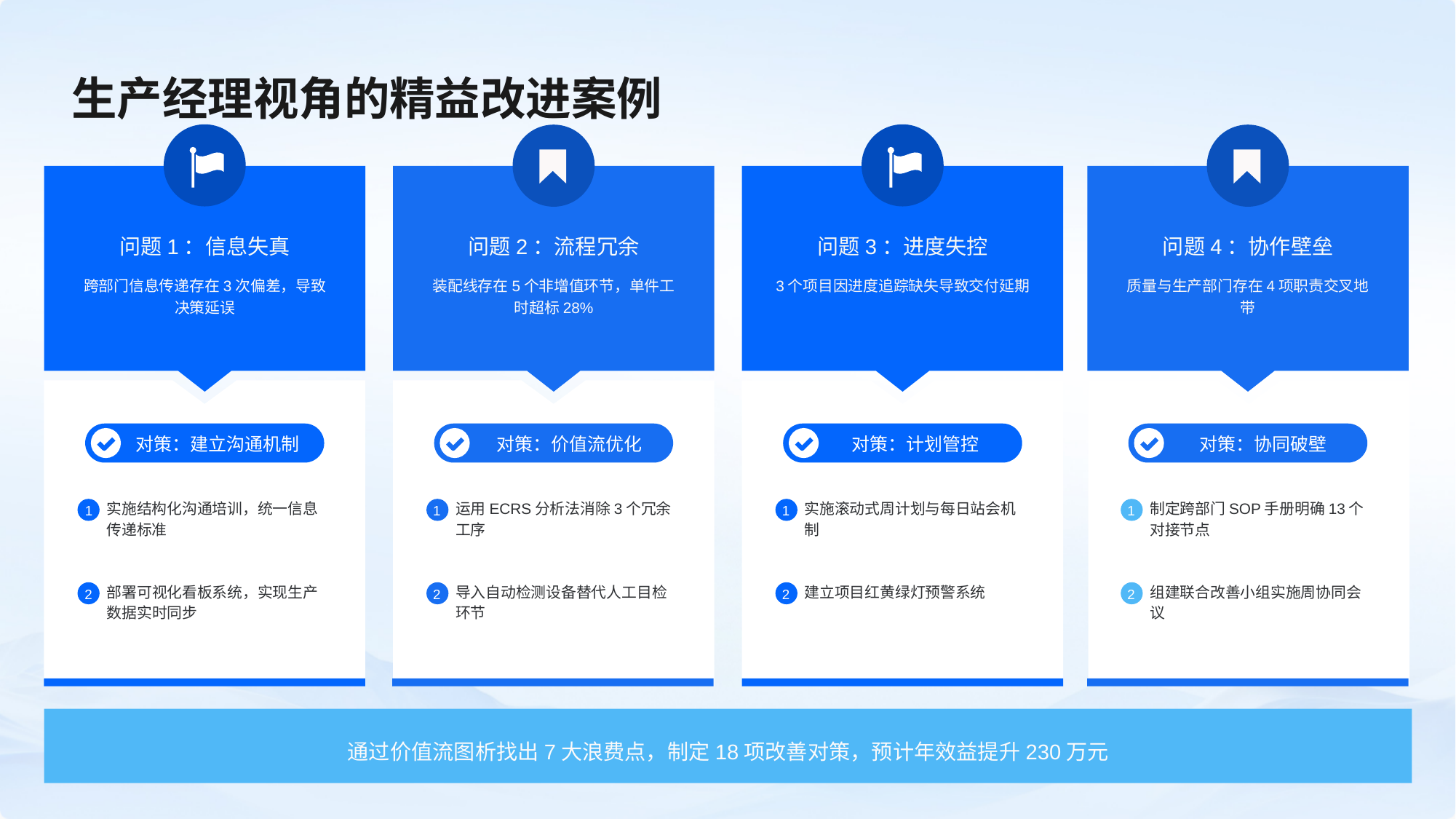

生产经理视角的精益改进案例

问题1：信息失真
问题2：流程冗余
问题3：进度失控
问题4：协作壁垒
跨部门信息传递存在3次偏差，导致决策延误
装配线存在5个非增值环节，单件工时超标28%
3个项目因进度追踪缺失导致交付延期
质量与生产部门存在4项职责交叉地带

对策：建立沟通机制
对策：价值流优化
对策：计划管控
对策：协同破壁

实施结构化沟通培训，统一信息传递标准
运用ECRS分析法消除3个冗余工序
实施滚动式周计划与每日站会机制
制定跨部门SOP手册明确13个对接节点

1
1
1
1
部署可视化看板系统，实现生产数据实时同步
导入自动检测设备替代人工目检环节
建立项目红黄绿灯预警系统
组建联合改善小组实施周协同会议

2
2
2
2

通过价值流图析找出7大浪费点，制定18项改善对策，预计年效益提升230万元